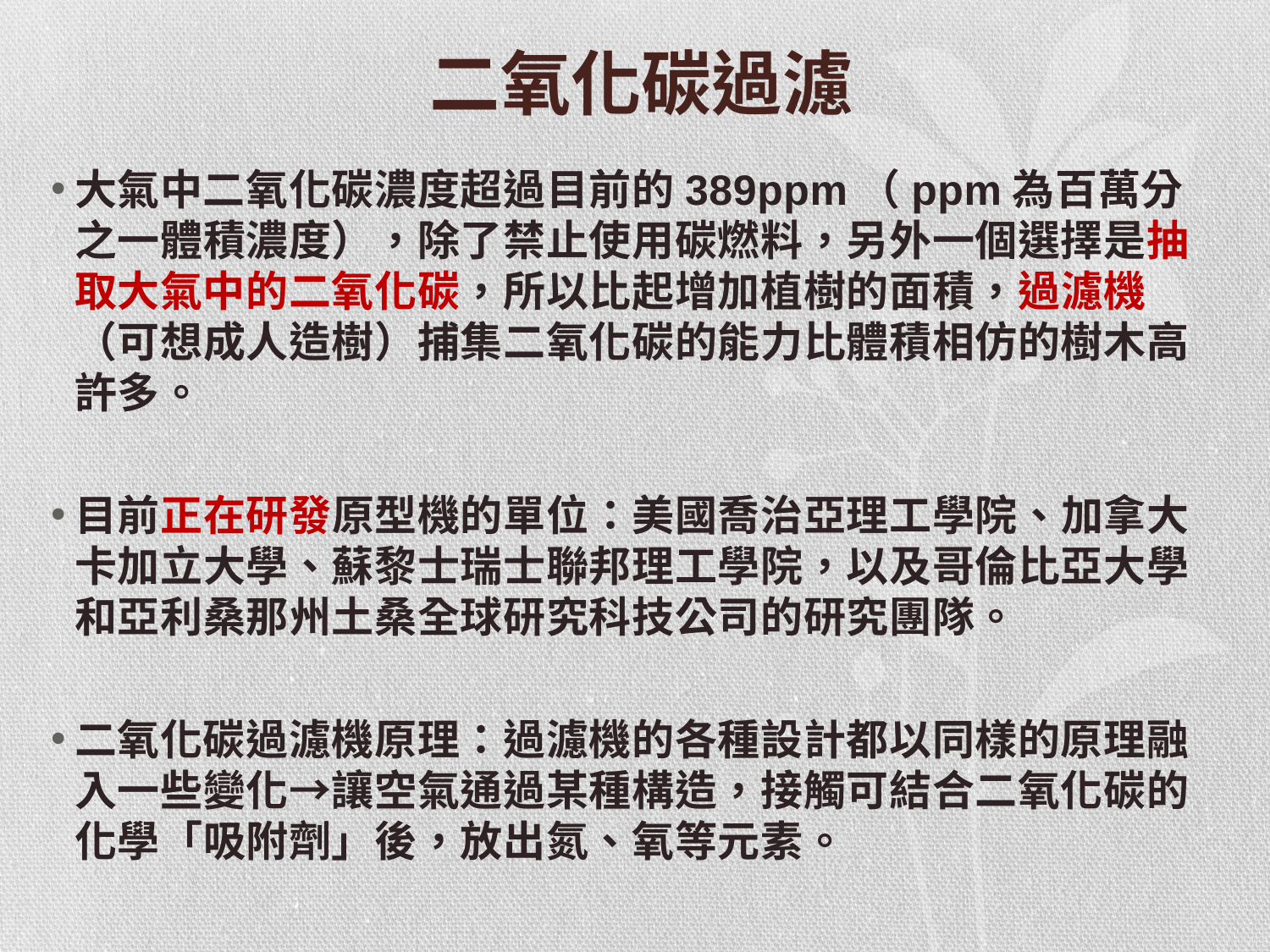

# 二氧化碳過濾
大氣中二氧化碳濃度超過目前的389ppm（ppm為百萬分之一體積濃度），除了禁止使用碳燃料，另外一個選擇是抽取大氣中的二氧化碳，所以比起增加植樹的面積，過濾機（可想成人造樹）捕集二氧化碳的能力比體積相仿的樹木高許多。

目前正在研發原型機的單位：美國喬治亞理工學院、加拿大卡加立大學、蘇黎士瑞士聯邦理工學院，以及哥倫比亞大學和亞利桑那州土桑全球研究科技公司的研究團隊。

二氧化碳過濾機原理：過濾機的各種設計都以同樣的原理融入一些變化→讓空氣通過某種構造，接觸可結合二氧化碳的化學「吸附劑」後，放出氮、氧等元素。